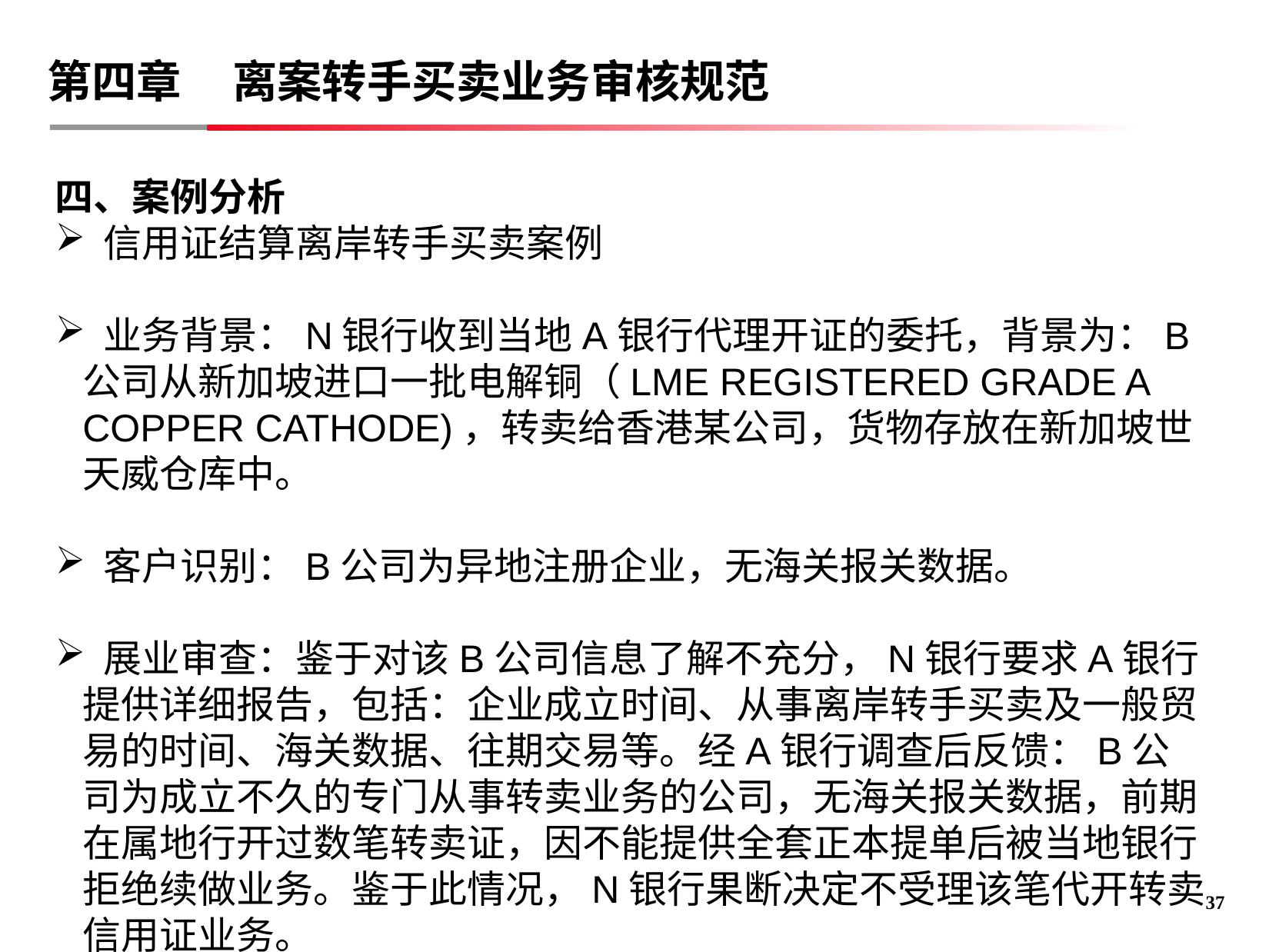

# 第四章     离案转手买卖业务审核规范
四、案例分析
 信用证结算离岸转手买卖案例

 业务背景：N银行收到当地A银行代理开证的委托，背景为：B公司从新加坡进口一批电解铜（LME REGISTERED GRADE A COPPER CATHODE)，转卖给香港某公司，货物存放在新加坡世天威仓库中。

 客户识别：B公司为异地注册企业，无海关报关数据。

 展业审查：鉴于对该B公司信息了解不充分，N银行要求A银行提供详细报告，包括：企业成立时间、从事离岸转手买卖及一般贸易的时间、海关数据、往期交易等。经A银行调查后反馈：B公司为成立不久的专门从事转卖业务的公司，无海关报关数据，前期在属地行开过数笔转卖证，因不能提供全套正本提单后被当地银行拒绝续做业务。鉴于此情况，N银行果断决定不受理该笔代开转卖信用证业务。

37